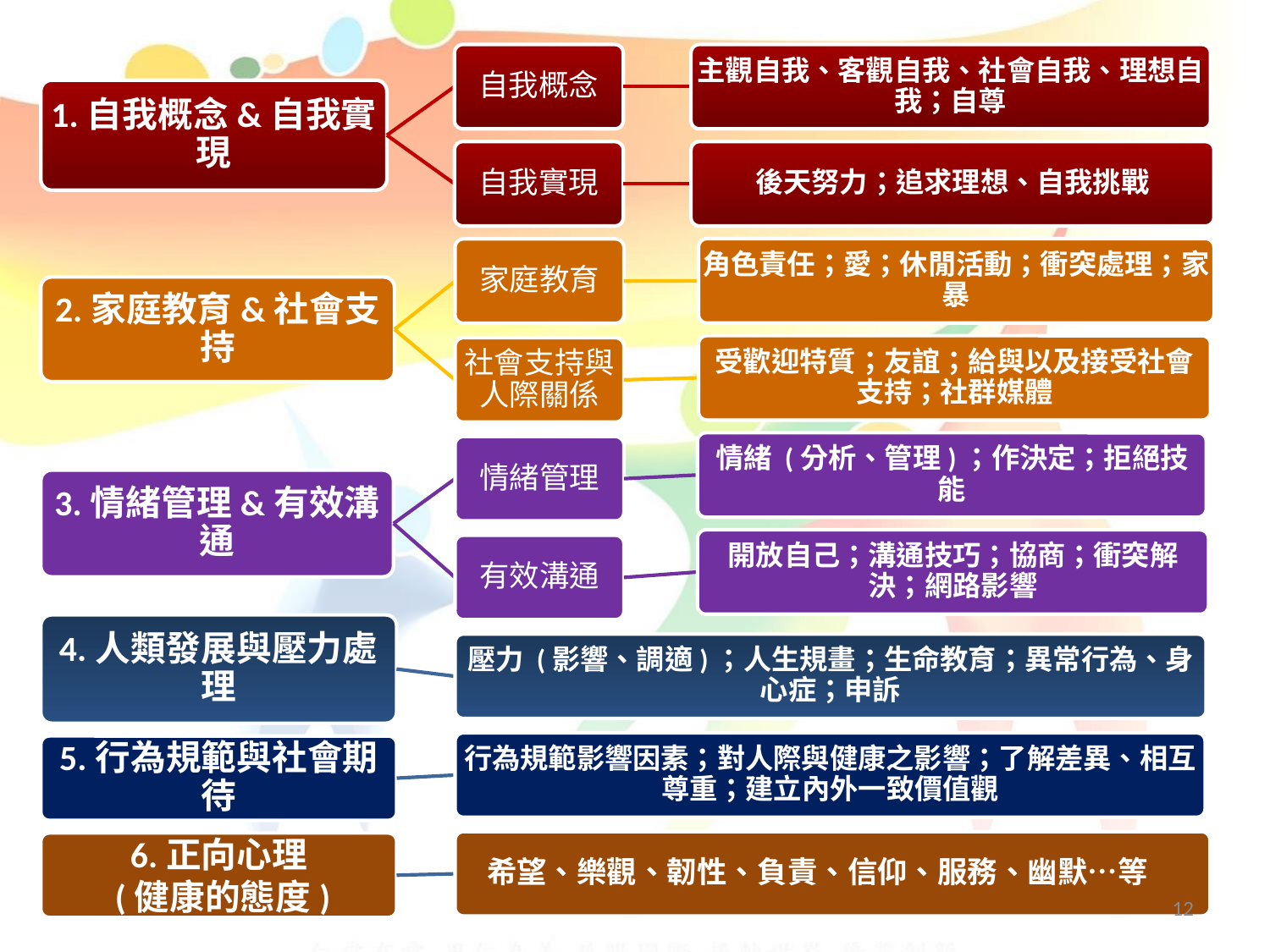

1.自我概念&自我實現

自我概念

主觀自我、客觀自我、社會自我、理想自我；自尊

自我實現

後天努力；追求理想、自我挑戰
2.家庭教育&社會支持

家庭教育

角色責任；愛；休閒活動；衝突處理；家暴

社會支持與人際關係

受歡迎特質；友誼；給與以及接受社會支持；社群媒體
3.情緒管理&有效溝通

情緒管理

情緒 (分析、管理)；作決定；拒絕技能

有效溝通

開放自己；溝通技巧；協商；衝突解決；網路影響
4.人類發展與壓力處理

壓力 (影響、調適)；人生規畫；生命教育；異常行為、身心症；申訴
5.行為規範與社會期待

行為規範影響因素；對人際與健康之影響；了解差異、相互尊重；建立內外一致價值觀
6.正向心理
 (健康的態度)

希望、樂觀、韌性、負責、信仰、服務、幽默…等
12